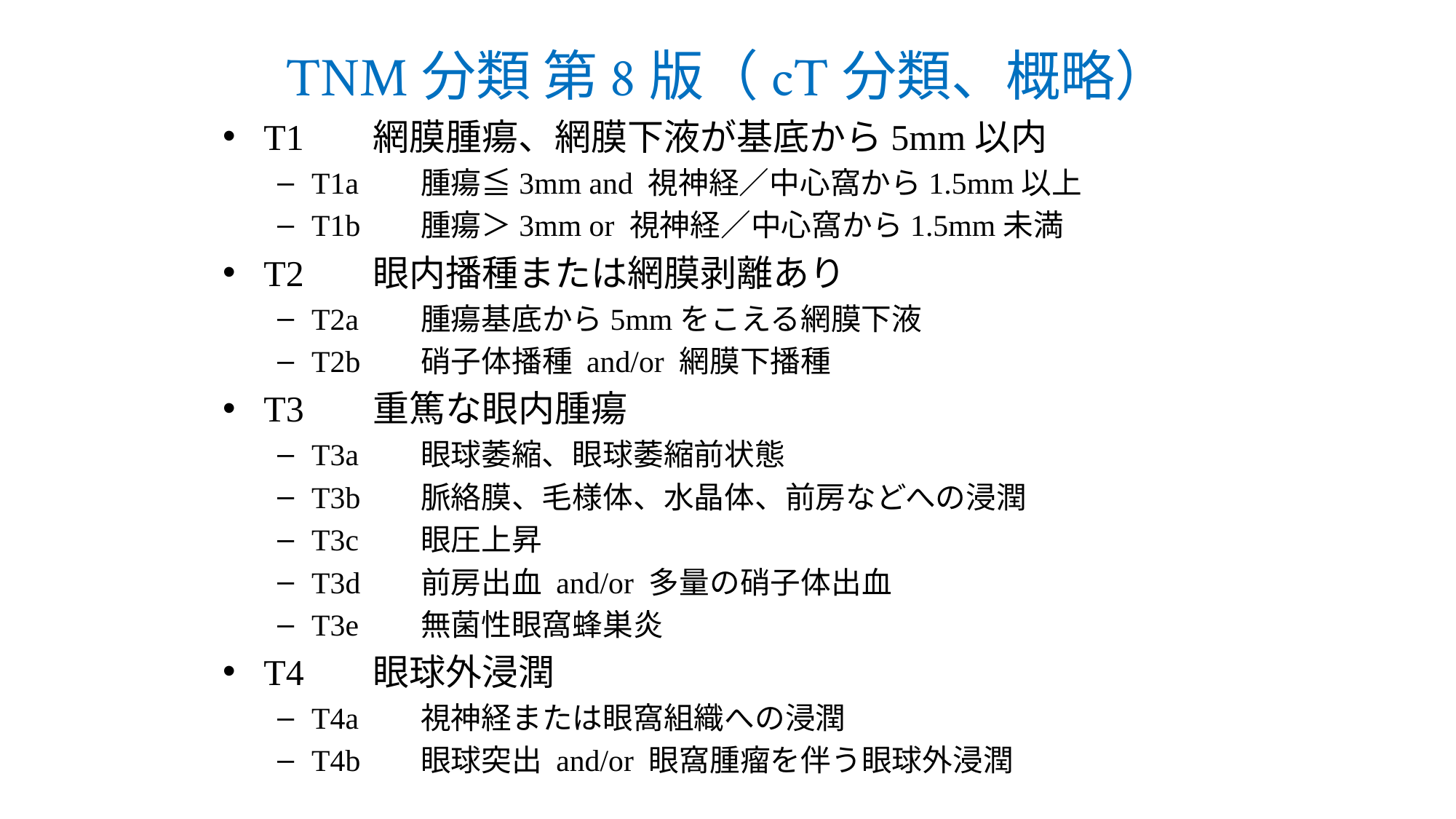

# TNM分類 第8版（cT分類、概略）
T1	網膜腫瘍、網膜下液が基底から5mm以内
T1a	腫瘍≦3mm and 視神経／中心窩から1.5mm以上
T1b	腫瘍＞3mm or 視神経／中心窩から1.5mm未満
T2	眼内播種または網膜剥離あり
T2a	腫瘍基底から5mmをこえる網膜下液
T2b	硝子体播種 and/or 網膜下播種
T3	重篤な眼内腫瘍
T3a	眼球萎縮、眼球萎縮前状態
T3b	脈絡膜、毛様体、水晶体、前房などへの浸潤
T3c	眼圧上昇
T3d	前房出血 and/or 多量の硝子体出血
T3e	無菌性眼窩蜂巣炎
T4	眼球外浸潤
T4a	視神経または眼窩組織への浸潤
T4b	眼球突出 and/or 眼窩腫瘤を伴う眼球外浸潤